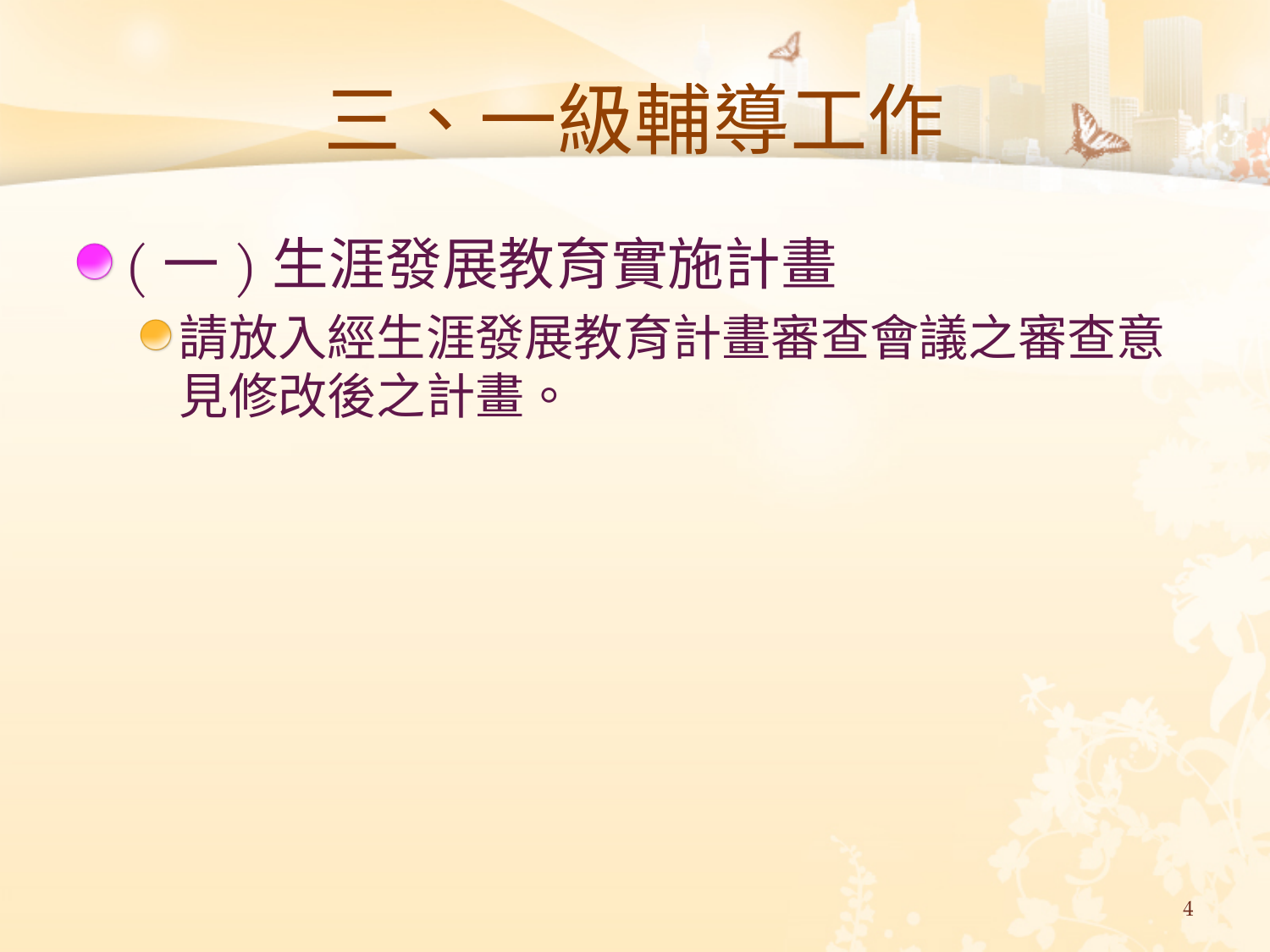

# 三、一級輔導工作
(一)生涯發展教育實施計畫
請放入經生涯發展教育計畫審查會議之審查意見修改後之計畫。
4